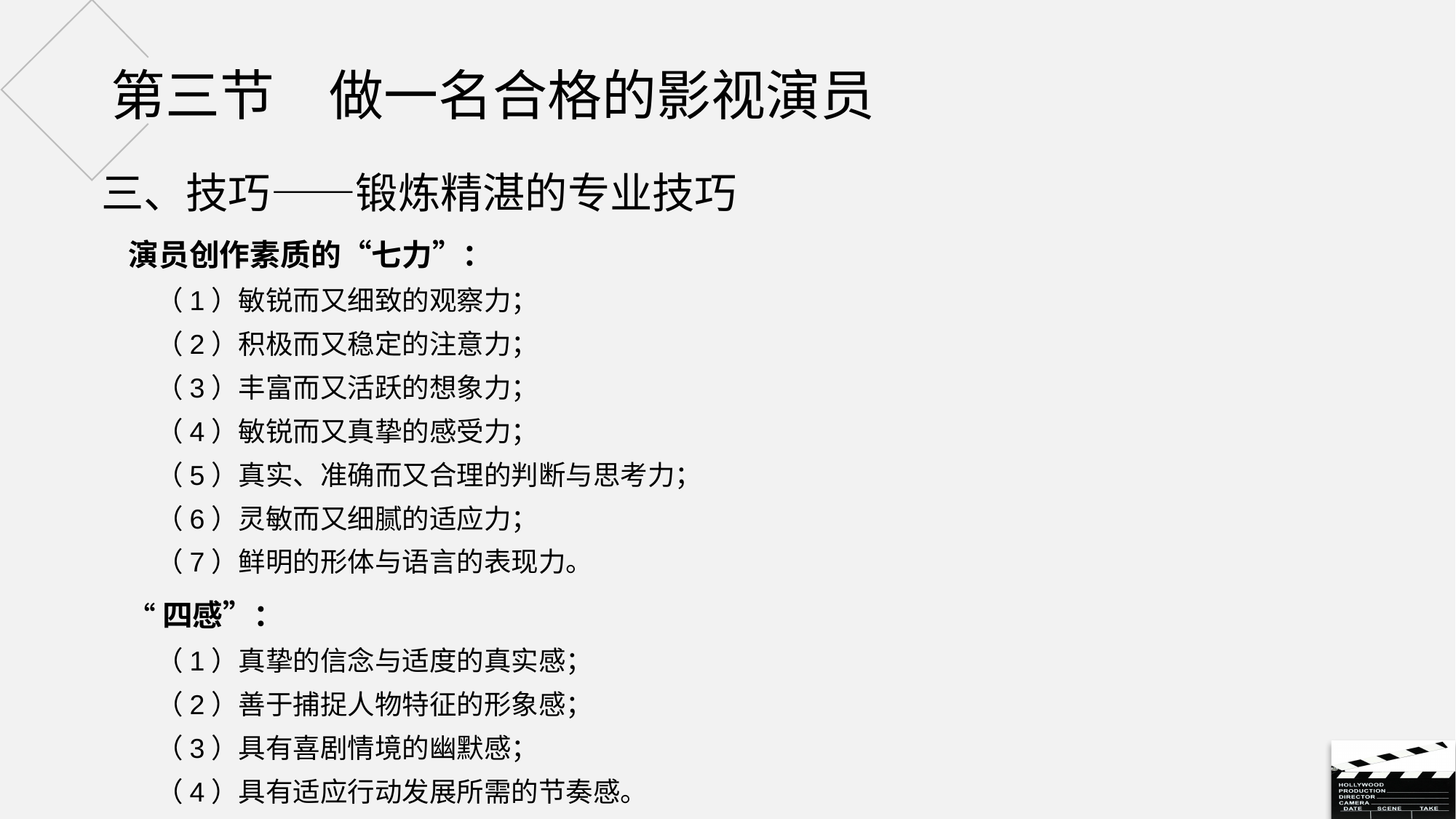

# 第三节	做一名合格的影视演员
三、技巧——锻炼精湛的专业技巧
演员创作素质的“七力”：
（1）敏锐而又细致的观察力；
（2）积极而又稳定的注意力；
（3）丰富而又活跃的想象力；
（4）敏锐而又真挚的感受力；
（5）真实、准确而又合理的判断与思考力；
（6）灵敏而又细腻的适应力；
（7）鲜明的形体与语言的表现力。
“四感”：
（1）真挚的信念与适度的真实感；
（2）善于捕捉人物特征的形象感；
（3）具有喜剧情境的幽默感；
（4）具有适应行动发展所需的节奏感。